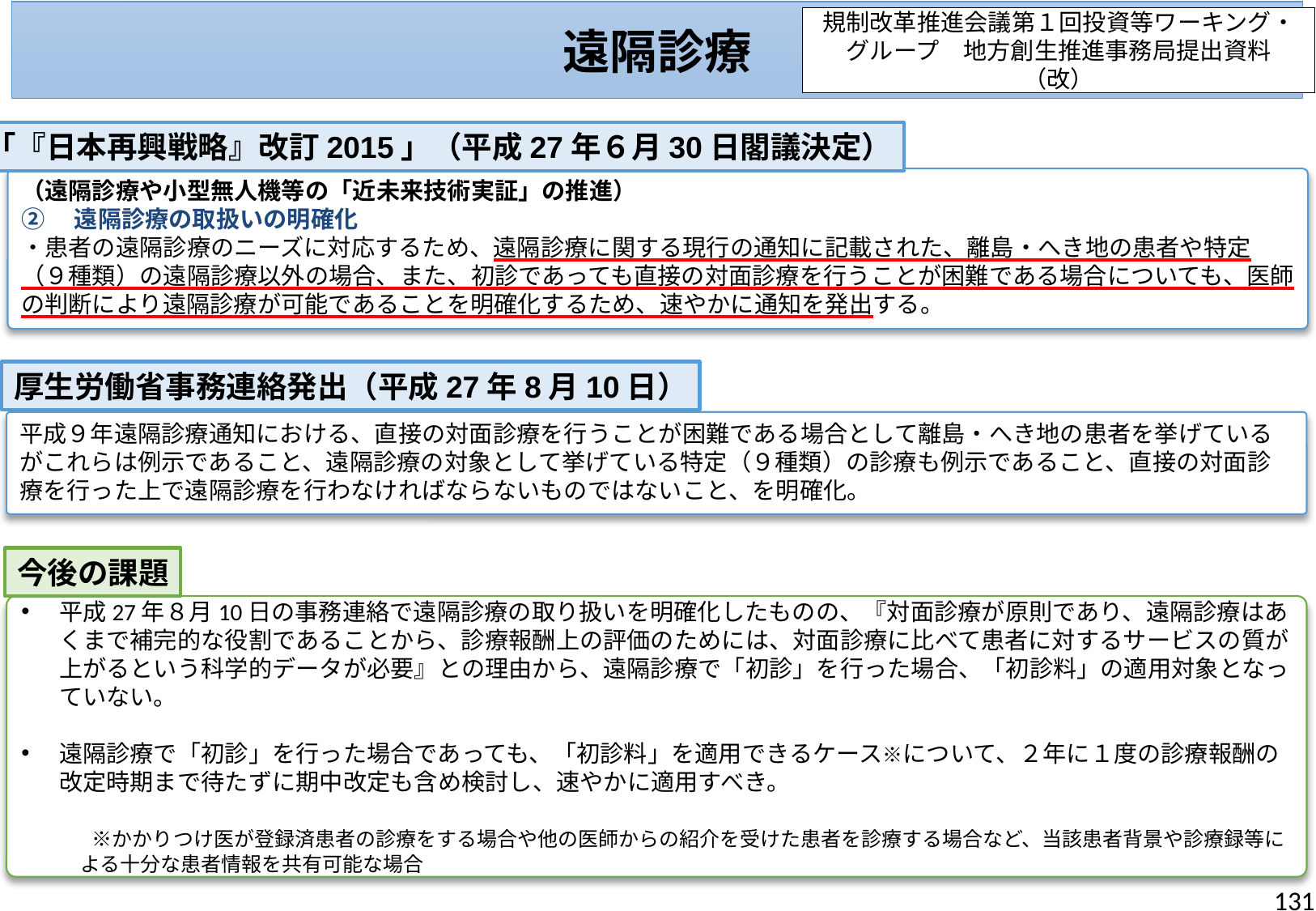

遠隔診療
規制改革推進会議第１回投資等ワーキング・グループ　地方創生推進事務局提出資料（改）
「『日本再興戦略』改訂2015」（平成27年６月30日閣議決定）
（遠隔診療や小型無人機等の「近未来技術実証」の推進）
②　遠隔診療の取扱いの明確化
・患者の遠隔診療のニーズに対応するため、遠隔診療に関する現行の通知に記載された、離島・へき地の患者や特定（９種類）の遠隔診療以外の場合、また、初診であっても直接の対面診療を行うことが困難である場合についても、医師の判断により遠隔診療が可能であることを明確化するため、速やかに通知を発出する。

厚生労働省事務連絡発出（平成27年8月10日）
平成９年遠隔診療通知における、直接の対面診療を行うことが困難である場合として離島・へき地の患者を挙げているがこれらは例示であること、遠隔診療の対象として挙げている特定（９種類）の診療も例示であること、直接の対面診療を行った上で遠隔診療を行わなければならないものではないこと、を明確化。
今後の課題
平成27年８月10日の事務連絡で遠隔診療の取り扱いを明確化したものの、『対面診療が原則であり、遠隔診療はあくまで補完的な役割であることから、診療報酬上の評価のためには、対面診療に比べて患者に対するサービスの質が上がるという科学的データが必要』との理由から、遠隔診療で「初診」を行った場合、「初診料」の適用対象となっていない。

遠隔診療で「初診」を行った場合であっても、「初診料」を適用できるケース※について、２年に１度の診療報酬の改定時期まで待たずに期中改定も含め検討し、速やかに適用すべき。

　　　※かかりつけ医が登録済患者の診療をする場合や他の医師からの紹介を受けた患者を診療する場合など、当該患者背景や診療録等による十分な患者情報を共有可能な場合
131